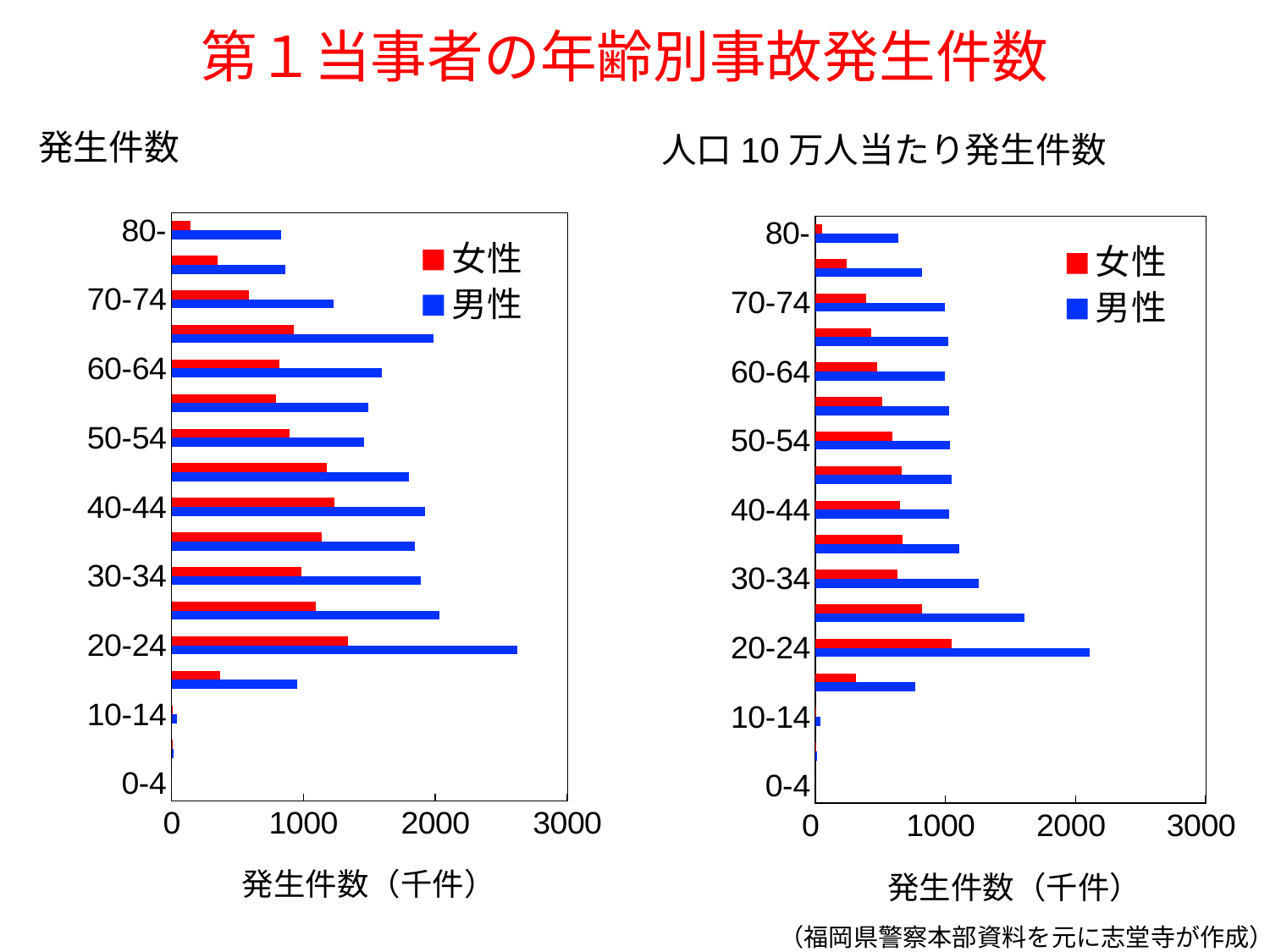

# 第１当事者の年齢別事故発生件数
発生件数
人口10万人当たり発生件数

### Chart

| Category | 男性 | 女性 |
|---|---|---|
| 0-4 | 0.0 | 0.0 |
| 5-9 | 15.0 | 4.0 |
| 10-14 | 44.0 | 9.0 |
| 15-19 | 953.0 | 368.0 |
| 20-24 | 2623.0 | 1336.0 |
| 25-29 | 2033.0 | 1093.0 |
| 30-34 | 1891.0 | 984.0 |
| 35-39 | 1842.0 | 1138.0 |
| 40-44 | 1922.0 | 1235.0 |
| 45-49 | 1802.0 | 1176.0 |
| 50-54 | 1463.0 | 898.0 |
| 55-59 | 1489.0 | 791.0 |
| 60-64 | 1593.0 | 817.0 |
| 65-69 | 1989.0 | 924.0 |
| 70-74 | 1228.0 | 588.0 |
| 75-79 | 863.0 | 348.0 |
| 80- | 832.0 | 141.0 |

### Chart

| Category | 男性 | 女性 |
|---|---|---|
| 0-4 | 0.0 | 0.0 |
| 5-9 | 12.417938125553635 | 3.4771421368777005 |
| 10-14 | 37.49531308586427 | 8.053979560789648 |
| 15-19 | 771.8974259286258 | 311.32618185509796 |
| 20-24 | 2108.0972473377533 | 1051.1739157801978 |
| 25-29 | 1607.6738153982415 | 818.150515741725 |
| 30-34 | 1253.8041784632114 | 635.0107771137986 |
| 35-39 | 1106.858073393944 | 672.6086339779658 |
| 40-44 | 1025.8709494910677 | 651.89736443438 |
| 45-49 | 1051.1701705672351 | 661.3987233204915 |
| 50-54 | 1037.0811446880605 | 595.1276409617475 |
| 55-59 | 1029.2958759038308 | 515.6957981549695 |
| 60-64 | 995.0528446143468 | 477.60740320704315 |
| 65-69 | 1020.1674120881376 | 428.7265337181355 |
| 70-74 | 996.8422505256151 | 392.80393872792985 |
| 75-79 | 822.3276732795914 | 243.9246637274212 |
| 80- | 638.4774767861254 | 52.527269476068426 |
（福岡県警察本部資料を元に志堂寺が作成）